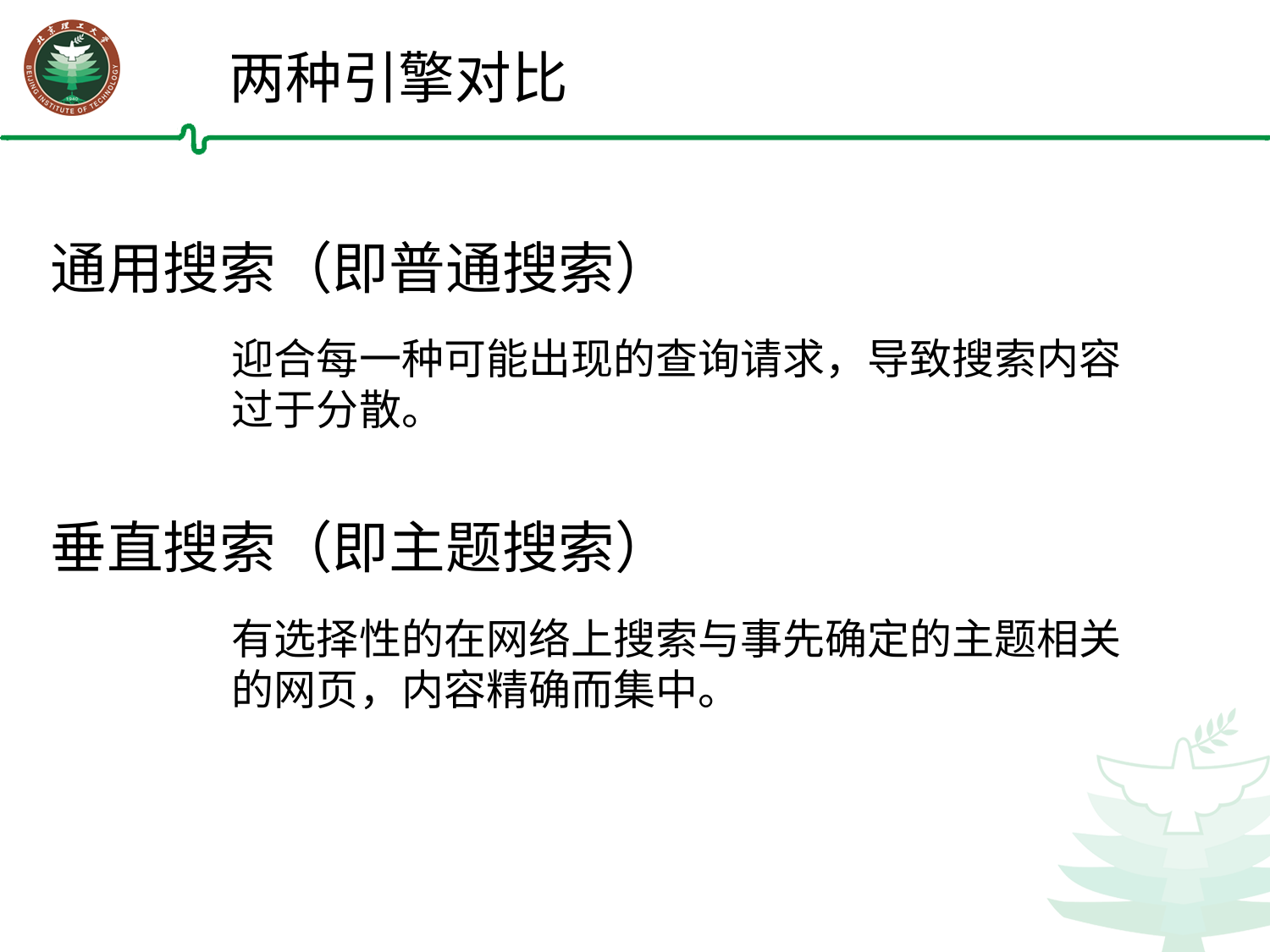

两种引擎对比
通用搜索（即普通搜索）
迎合每一种可能出现的查询请求，导致搜索内容
过于分散。
垂直搜索（即主题搜索）
有选择性的在网络上搜索与事先确定的主题相关
的网页，内容精确而集中。